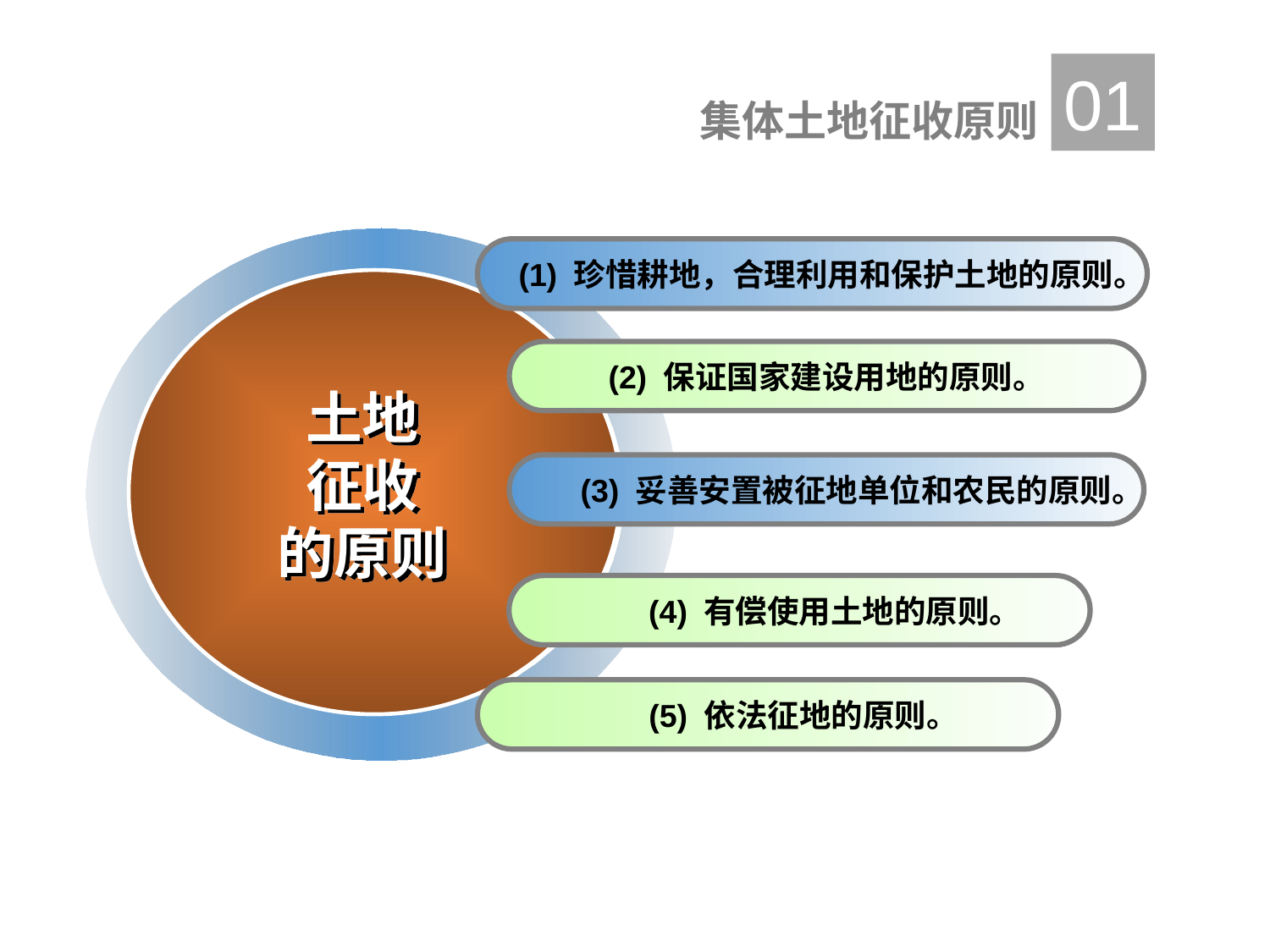

01
集体土地征收原则

　(1) 珍惜耕地，合理利用和保护土地的原则。

(2) 保证国家建设用地的原则。
土地
征收
的原则
　　(3) 妥善安置被征地单位和农民的原则。
　　(4) 有偿使用土地的原则。
　　(5) 依法征地的原则。